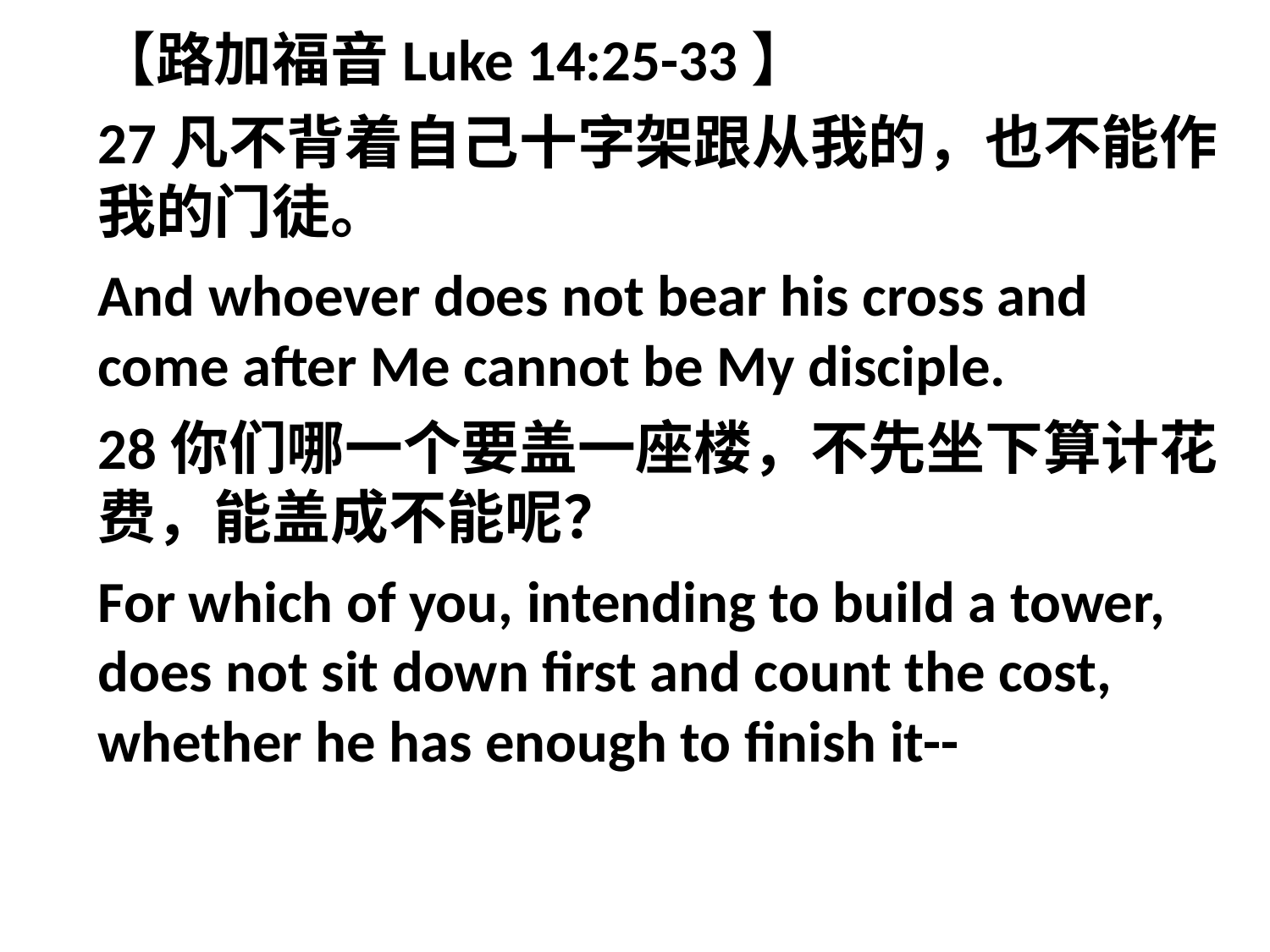

【路加福音Luke 14:25-33】
27凡不背着自己十字架跟从我的，也不能作我的门徒。
And whoever does not bear his cross and come after Me cannot be My disciple.
28你们哪一个要盖一座楼，不先坐下算计花费，能盖成不能呢？
For which of you, intending to build a tower, does not sit down first and count the cost, whether he has enough to finish it--